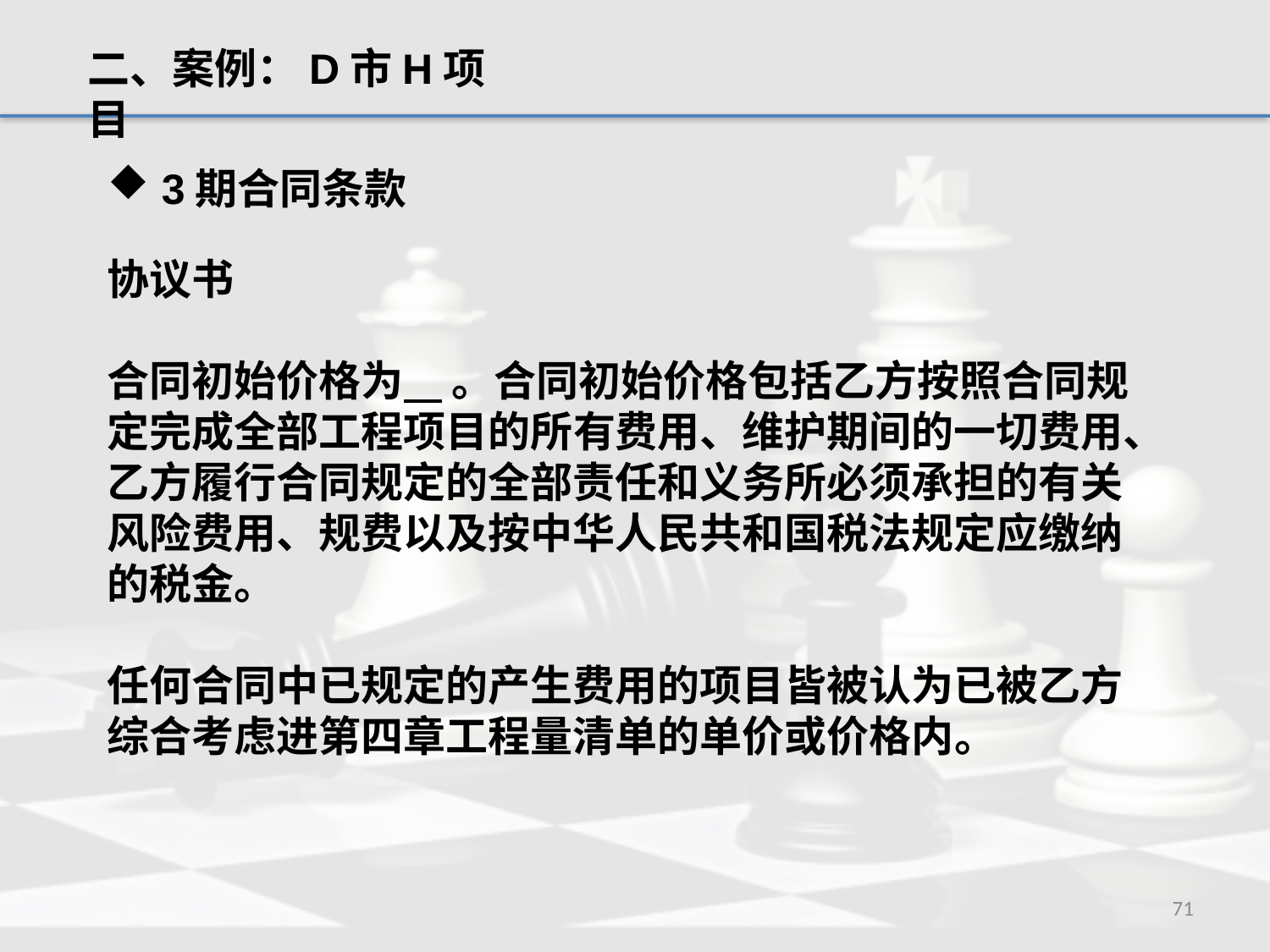

二、案例：D市H项目
 3期合同条款
协议书

合同初始价格为     。合同初始价格包括乙方按照合同规定完成全部工程项目的所有费用、维护期间的一切费用、乙方履行合同规定的全部责任和义务所必须承担的有关风险费用、规费以及按中华人民共和国税法规定应缴纳的税金。

任何合同中已规定的产生费用的项目皆被认为已被乙方综合考虑进第四章工程量清单的单价或价格内。

71